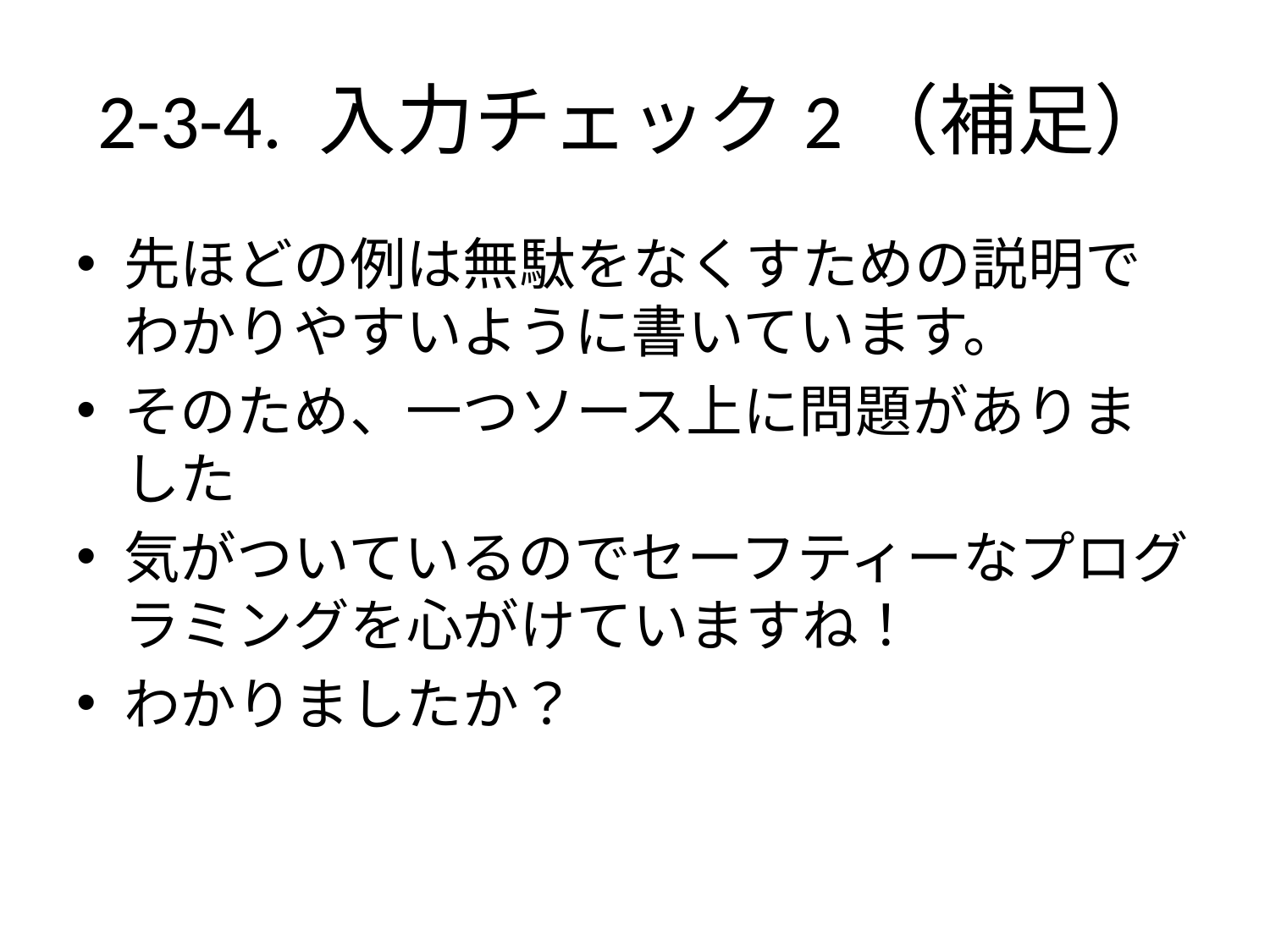

# 2-3-4. 入力チェック2（補足）
先ほどの例は無駄をなくすための説明でわかりやすいように書いています。
そのため、一つソース上に問題がありました
気がついているのでセーフティーなプログラミングを心がけていますね！
わかりましたか？